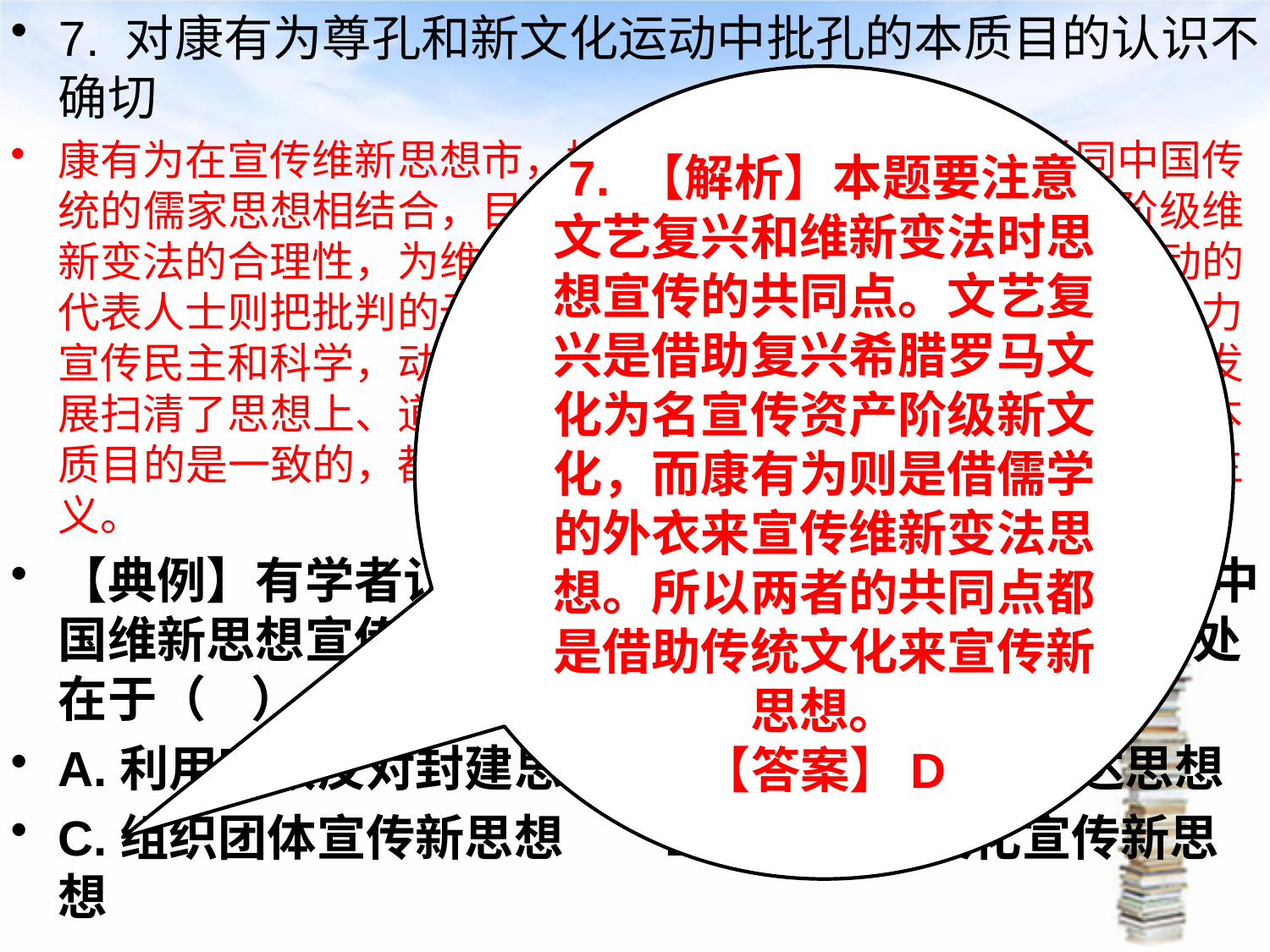

7. 对康有为尊孔和新文化运动中批孔的本质目的认识不确切
康有为在宣传维新思想市，把西方资本主义的政治学说同中国传统的儒家思想相结合，目的是利用孔子的权威来论证资产阶级维新变法的合理性，为维新变法思想创造历史根据；新文化运动的代表人士则把批判的矛头指向以孔子为首的儒家传统道德，大力宣传民主和科学，动摇了封建思想的正统地位为新文化运动的发展扫清了思想上、道德上的障碍。但两次运动中的尊孔和倒孔本质目的是一致的，都是为了宣传资产阶级思想文化和发展资本主义。
【典例】有学者认为,文艺复兴的倡导者和19世纪末中国维新思想宣传者的手段都很高明。两者“高明”之处在于（    ）
A.利用宗教反对封建思想    B.通过著书立说表达思想
C.组织团体宣传新思想        D.借助传统文化宣传新思想
#
7. 【解析】本题要注意文艺复兴和维新变法时思想宣传的共同点。文艺复兴是借助复兴希腊罗马文化为名宣传资产阶级新文化，而康有为则是借儒学的外衣来宣传维新变法思想。所以两者的共同点都是借助传统文化来宣传新思想。
【答案】D